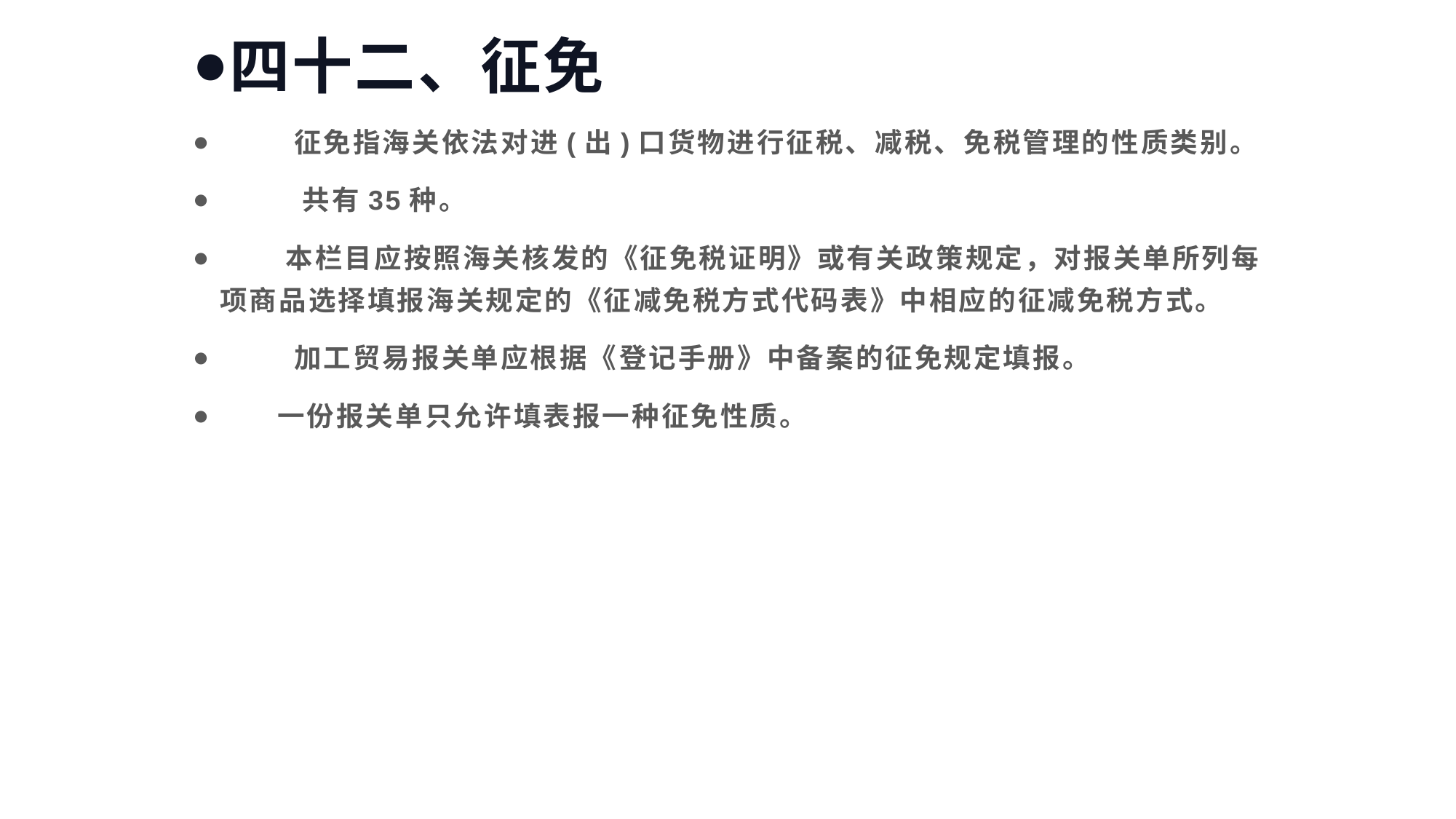

四十二、征免
        征免指海关依法对进(出)口货物进行征税、减税、免税管理的性质类别。
         共有35种。
       本栏目应按照海关核发的《征免税证明》或有关政策规定，对报关单所列每项商品选择填报海关规定的《征减免税方式代码表》中相应的征减免税方式。
        加工贸易报关单应根据《登记手册》中备案的征免规定填报。
      一份报关单只允许填表报一种征免性质。